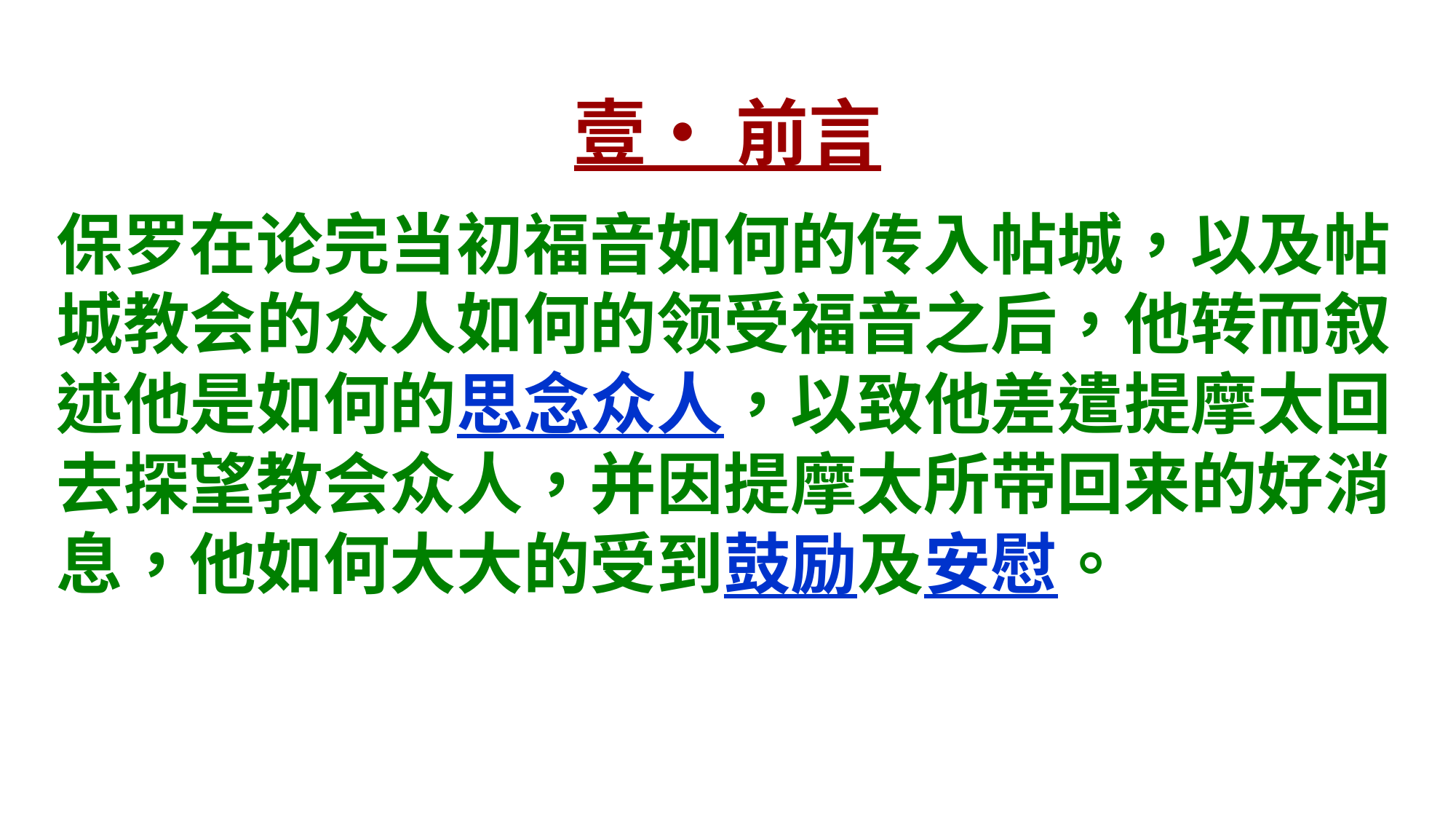

壹‧ 前言
保罗在论完当初福音如何的传入帖城，以及帖城教会的众人如何的领受福音之后，他转而叙述他是如何的思念众人，以致他差遣提摩太回去探望教会众人，并因提摩太所带回来的好消息，他如何大大的受到鼓励及安慰。